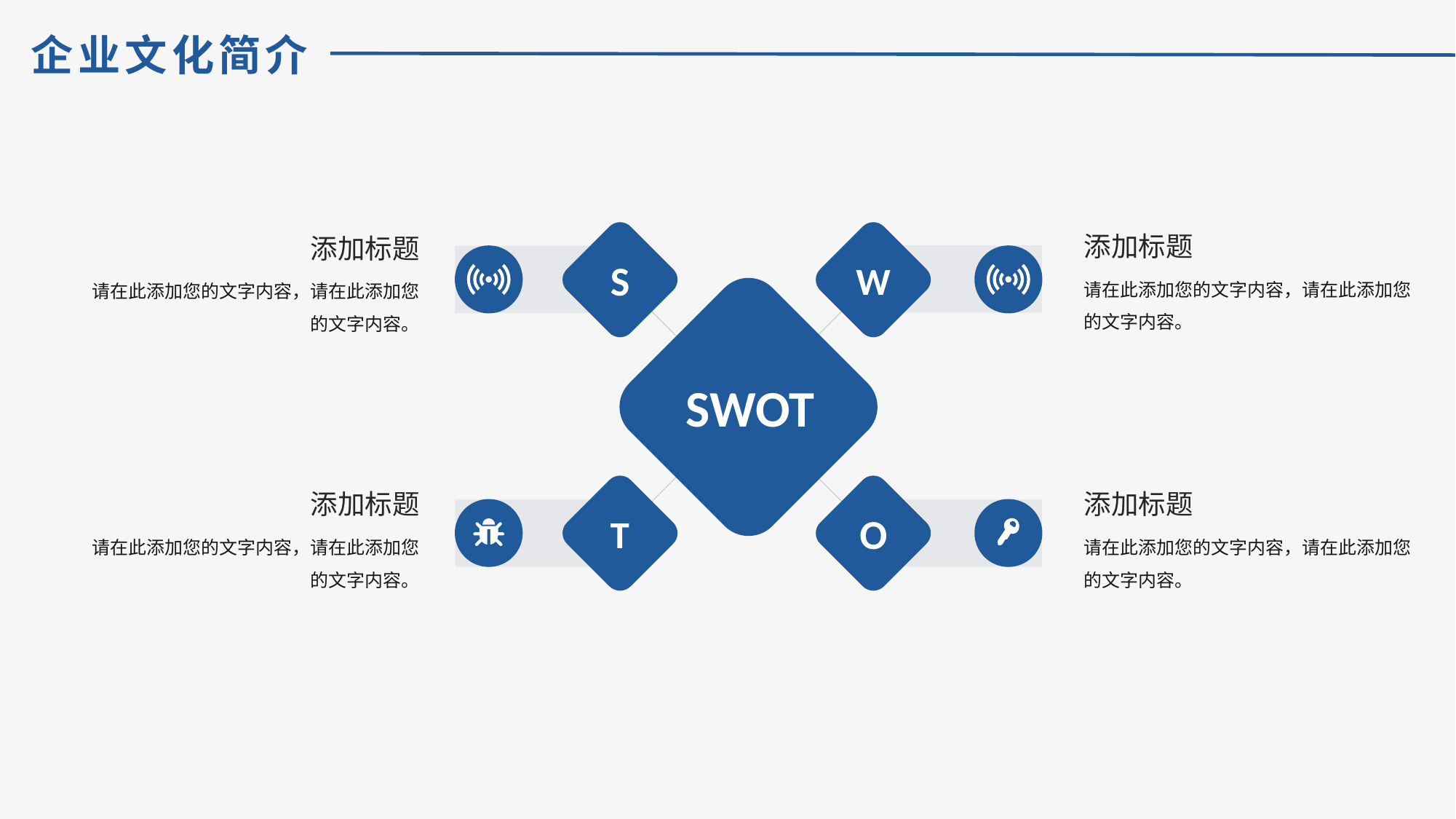

企业文化简介
添加标题
添加标题

S
W
请在此添加您的文字内容，请在此添加您的文字内容。
请在此添加您的文字内容，请在此添加您的文字内容。

SWOT

添加标题
添加标题

T
O
请在此添加您的文字内容，请在此添加您的文字内容。
请在此添加您的文字内容，请在此添加您的文字内容。